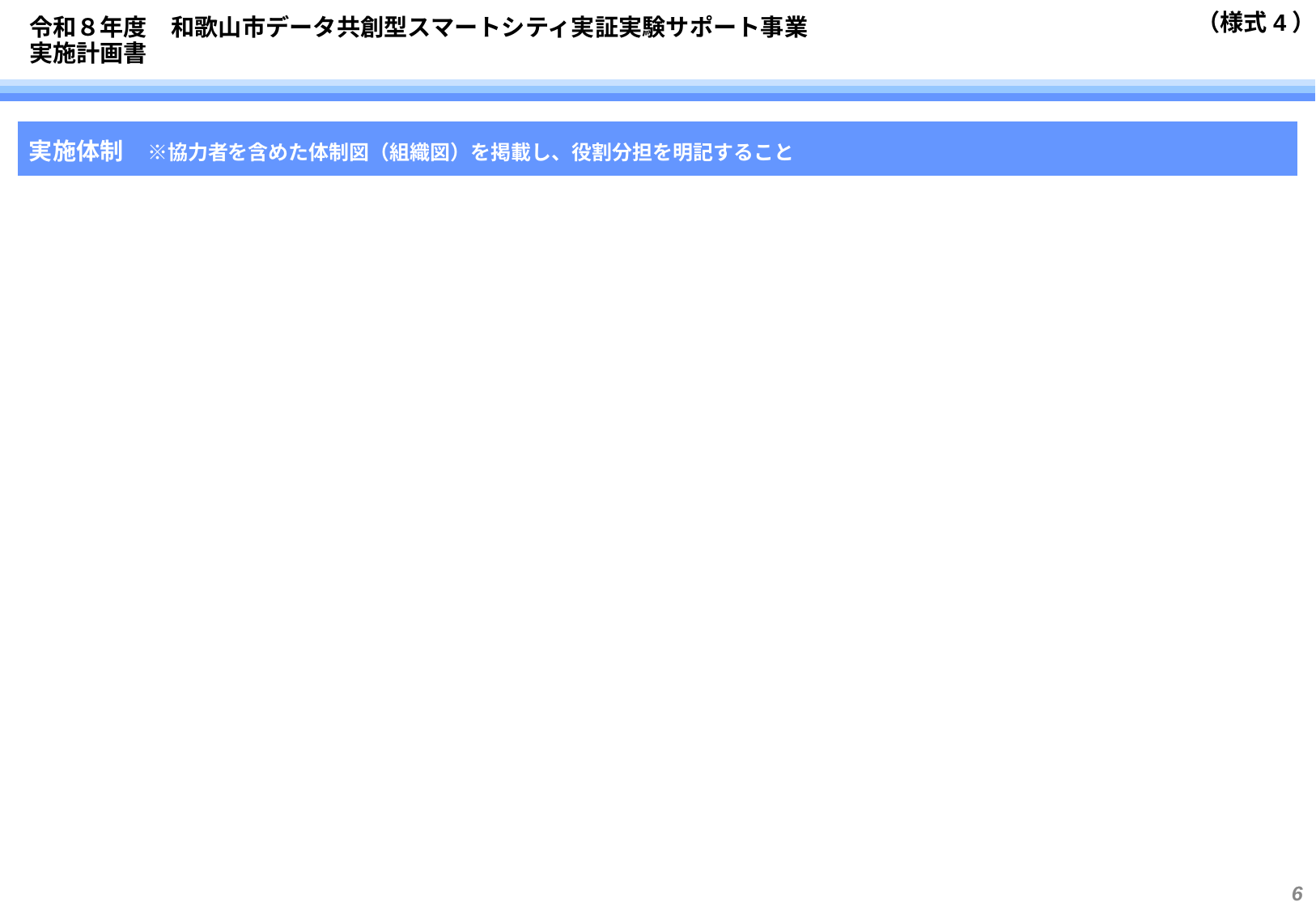

# 令和８年度　和歌山市データ共創型スマートシティ実証実験サポート事業 実施計画書
| 実施体制　※協力者を含めた体制図（組織図）を掲載し、役割分担を明記すること |
| --- |
|  |
6